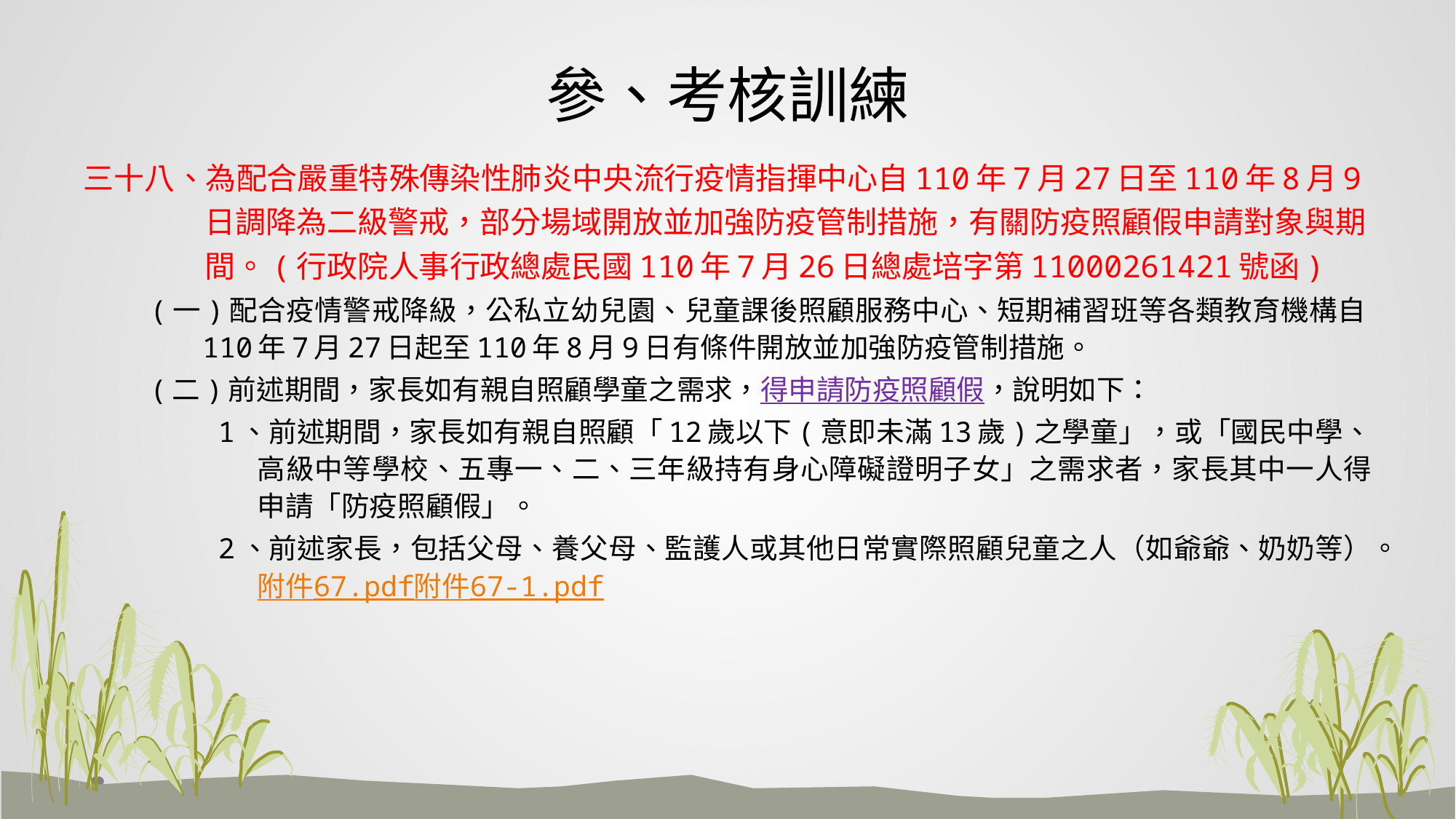

# 參、考核訓練
三十八、為配合嚴重特殊傳染性肺炎中央流行疫情指揮中心自110年7月27日至110年8月9日調降為二級警戒，部分場域開放並加強防疫管制措施，有關防疫照顧假申請對象與期間。(行政院人事行政總處民國110年7月26日總處培字第11000261421號函)
(一)配合疫情警戒降級，公私立幼兒園、兒童課後照顧服務中心、短期補習班等各類教育機構自110年7月27日起至110年8月9日有條件開放並加強防疫管制措施。
(二)前述期間，家長如有親自照顧學童之需求，得申請防疫照顧假，說明如下：
1、前述期間，家長如有親自照顧「12歲以下(意即未滿13歲)之學童」，或「國民中學、高級中等學校、五專一、二、三年級持有身心障礙證明子女」之需求者，家長其中一人得申請「防疫照顧假」。
2、前述家長，包括父母、養父母、監護人或其他日常實際照顧兒童之人（如爺爺、奶奶等）。附件67.pdf附件67-1.pdf